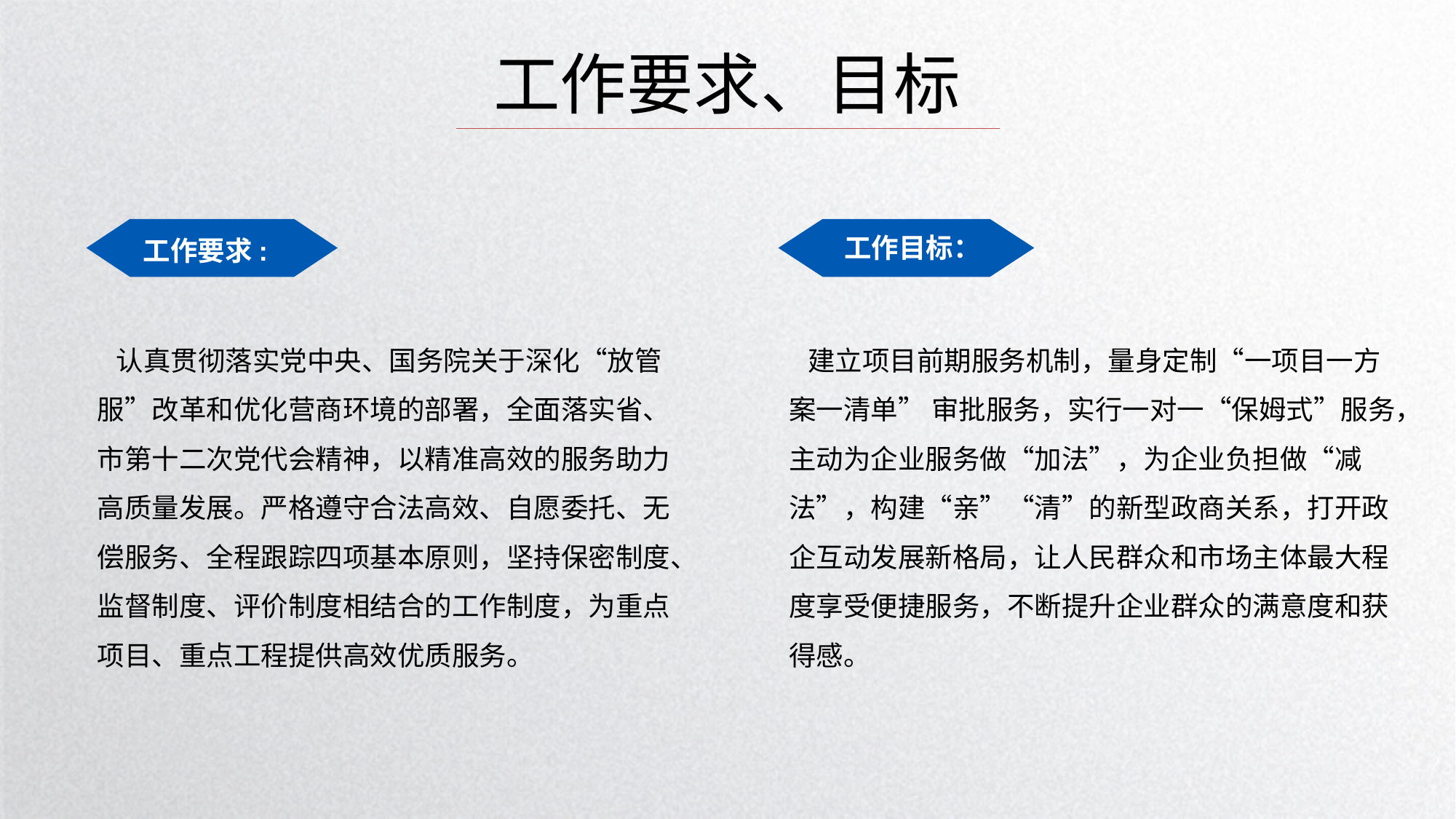

工作要求、目标

 工作目标：
  建立项目前期服务机制，量身定制“一项目一方案一清单” 审批服务，实行一对一“保姆式”服务，主动为企业服务做“加法”，为企业负担做“减法”，构建“亲”“清”的新型政商关系，打开政企互动发展新格局，让人民群众和市场主体最大程度享受便捷服务，不断提升企业群众的满意度和获得感。
工作要求:
  认真贯彻落实党中央、国务院关于深化“放管服”改革和优化营商环境的部署，全面落实省、市第十二次党代会精神，以精准高效的服务助力高质量发展。严格遵守合法高效、自愿委托、无偿服务、全程跟踪四项基本原则，坚持保密制度、监督制度、评价制度相结合的工作制度，为重点项目、重点工程提供高效优质服务。